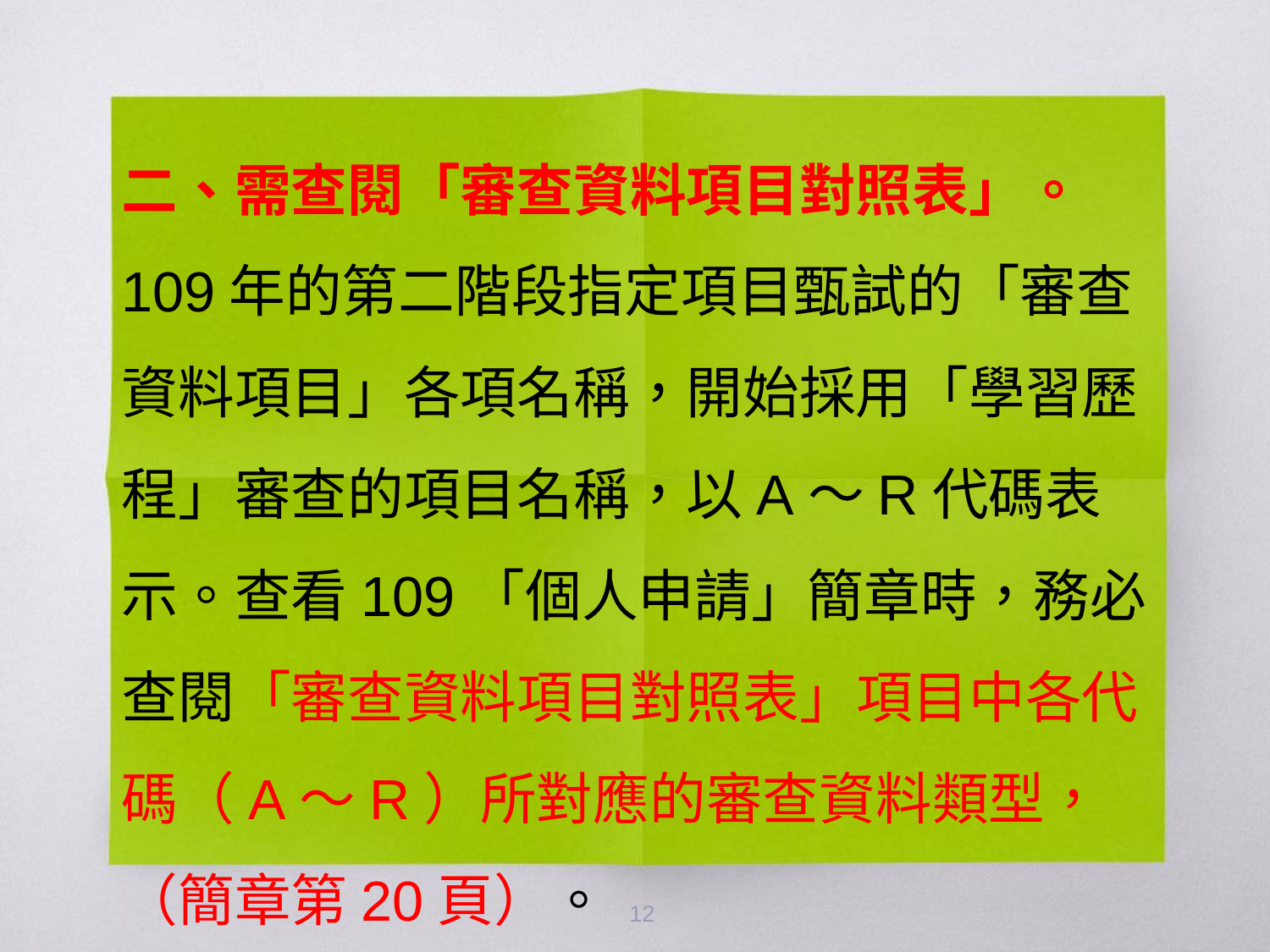

二、需查閱「審查資料項目對照表」。
109年的第二階段指定項目甄試的「審查資料項目」各項名稱，開始採用「學習歷程」審查的項目名稱，以A～R代碼表示。查看109「個人申請」簡章時，務必查閱「審查資料項目對照表」項目中各代碼（A～R）所對應的審查資料類型，（簡章第20頁）。
12